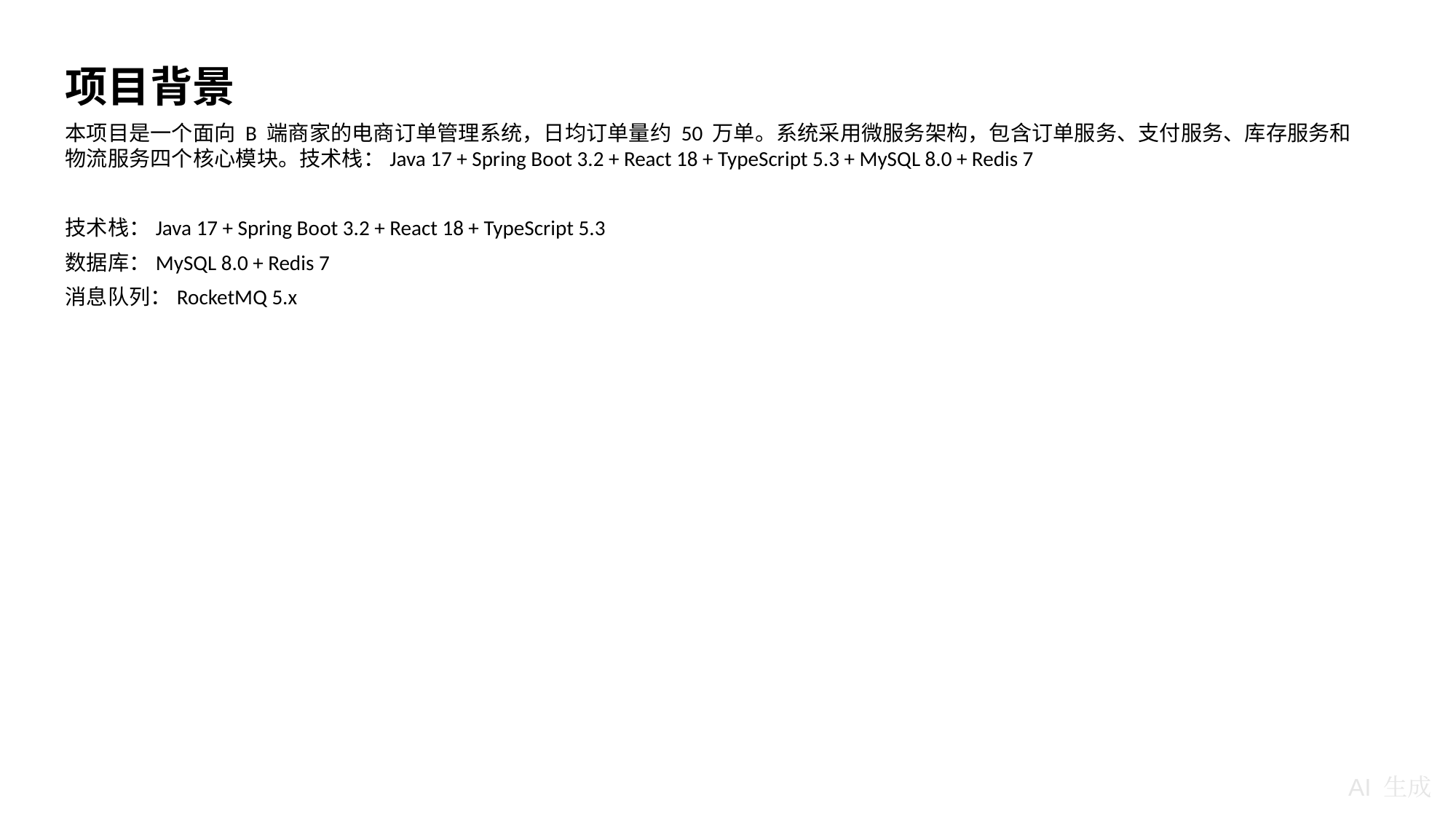

项目背景
本项目是一个面向 B 端商家的电商订单管理系统，日均订单量约 50 万单。系统采用微服务架构，包含订单服务、支付服务、库存服务和物流服务四个核心模块。技术栈：Java 17 + Spring Boot 3.2 + React 18 + TypeScript 5.3 + MySQL 8.0 + Redis 7

技术栈：Java 17 + Spring Boot 3.2 + React 18 + TypeScript 5.3
数据库：MySQL 8.0 + Redis 7
消息队列：RocketMQ 5.x
AI 生成